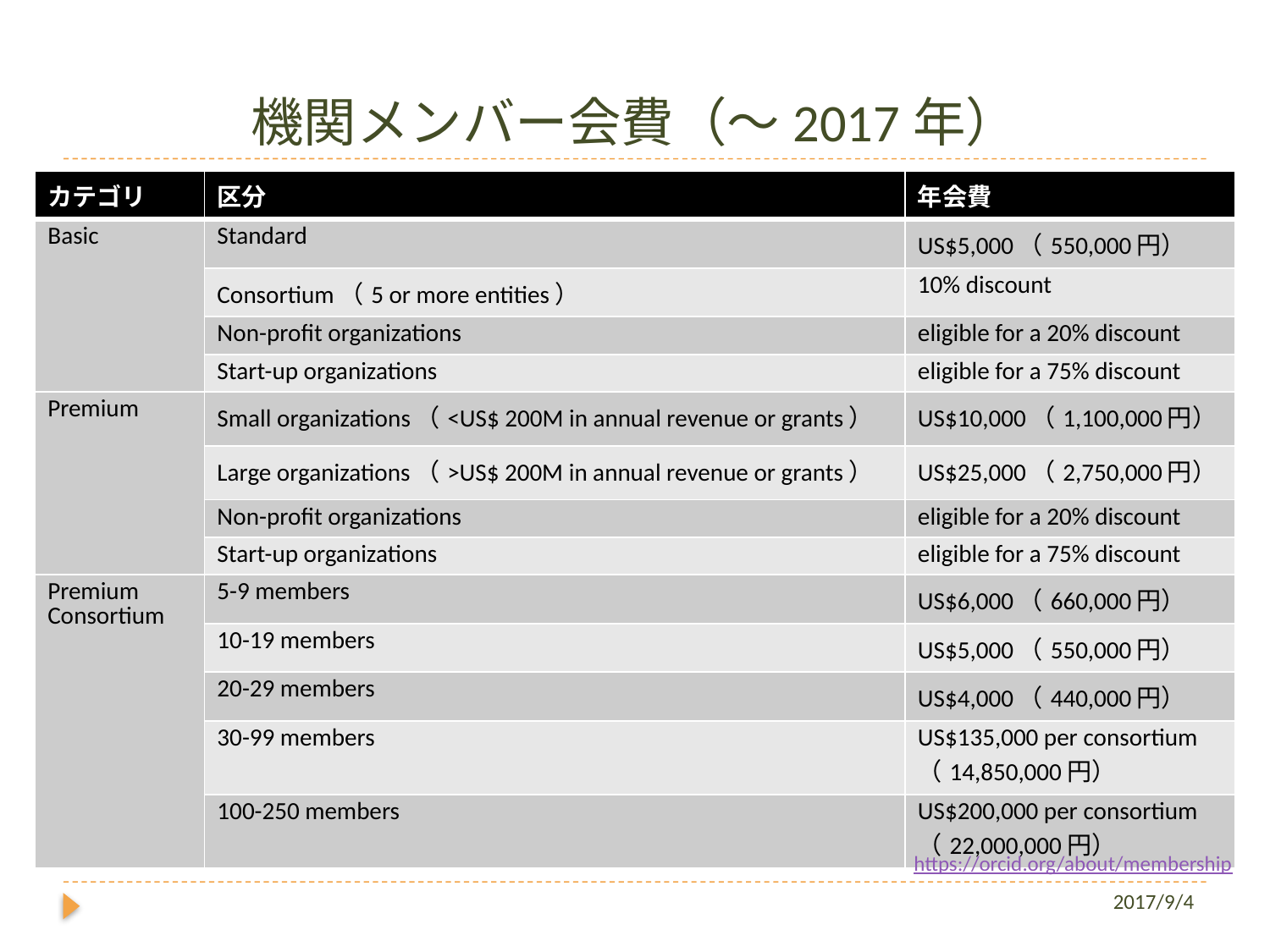

# 機関メンバー会費（～2017年）
| カテゴリ | 区分 | 年会費 |
| --- | --- | --- |
| Basic | Standard | US$5,000（550,000円） |
|  | Consortium（5 or more entities） | 10% discount |
|  | Non-profit organizations | eligible for a 20% discount |
|  | Start-up organizations | eligible for a 75% discount |
| Premium | Small organizations（<US$ 200M in annual revenue or grants） | US$10,000（1,100,000円） |
|  | Large organizations（>US$ 200M in annual revenue or grants） | US$25,000（2,750,000円） |
|  | Non-profit organizations | eligible for a 20% discount |
|  | Start-up organizations | eligible for a 75% discount |
| Premium Consortium | 5-9 members | US$6,000（660,000円） |
|  | 10-19 members | US$5,000（550,000円） |
|  | 20-29 members | US$4,000（440,000円） |
|  | 30-99 members | US$135,000 per consortium （14,850,000円） |
|  | 100-250 members | US$200,000 per consortium （22,000,000円） |
https://orcid.org/about/membership
2017/9/4